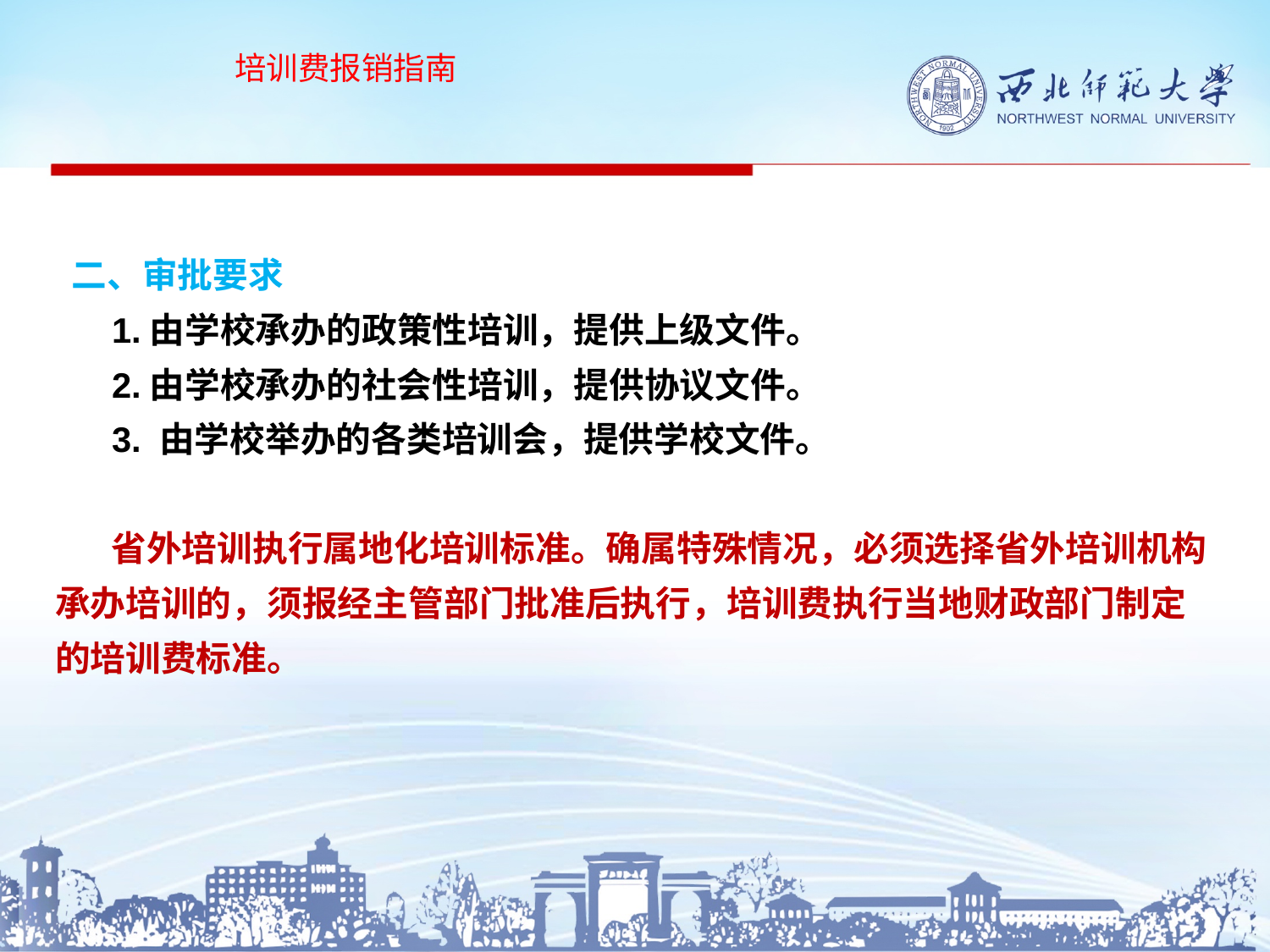

培训费报销指南
# 二、审批要求 1.由学校承办的政策性培训，提供上级文件。 2.由学校承办的社会性培训，提供协议文件。 3. 由学校举办的各类培训会，提供学校文件。 省外培训执行属地化培训标准。确属特殊情况，必须选择省外培训机构承办培训的，须报经主管部门批准后执行，培训费执行当地财政部门制定的培训费标准。